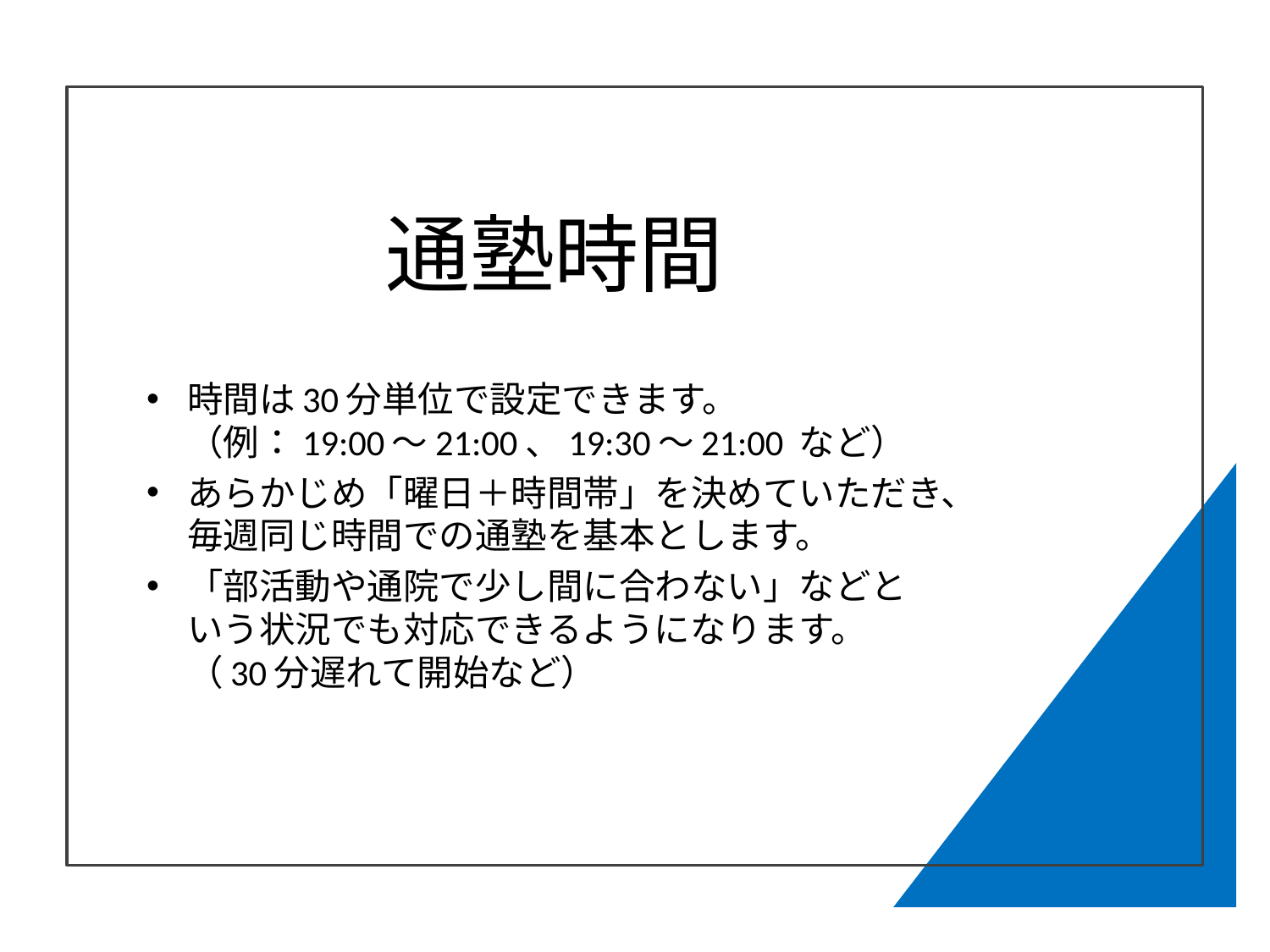

# 通塾時間
時間は30分単位で設定できます。
（例：19:00〜21:00、19:30〜21:00 など）
あらかじめ「曜日＋時間帯」を決めていただき、毎週同じ時間での通塾を基本とします。
「部活動や通院で少し間に合わない」などと
いう状況でも対応できるようになります。
（30分遅れて開始など）